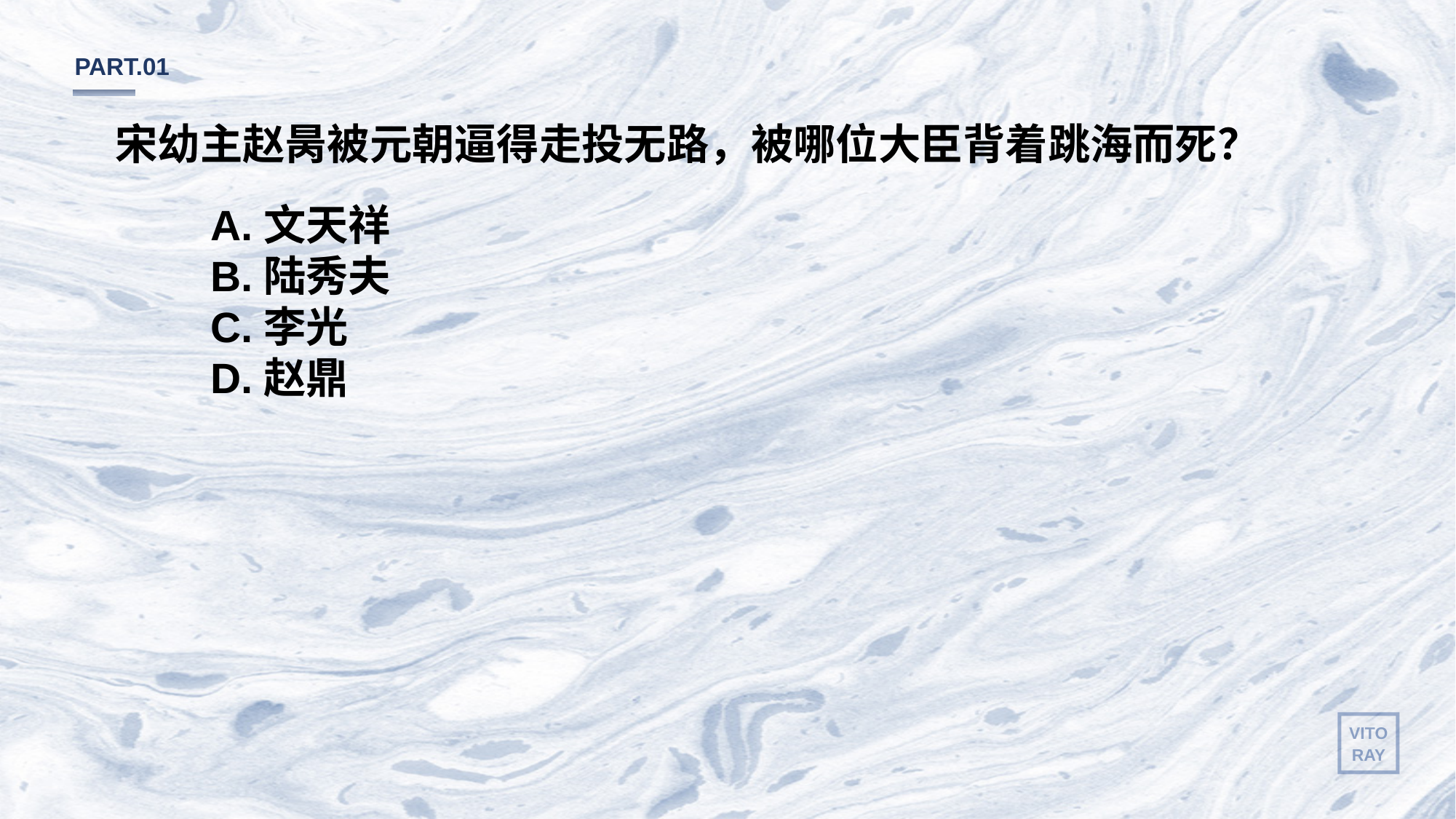

PART.01

宋幼主赵昺被元朝逼得走投无路，被哪位大臣背着跳海而死？
A.文天祥
B.陆秀夫
C.李光
D.赵鼎

VITO
RAY